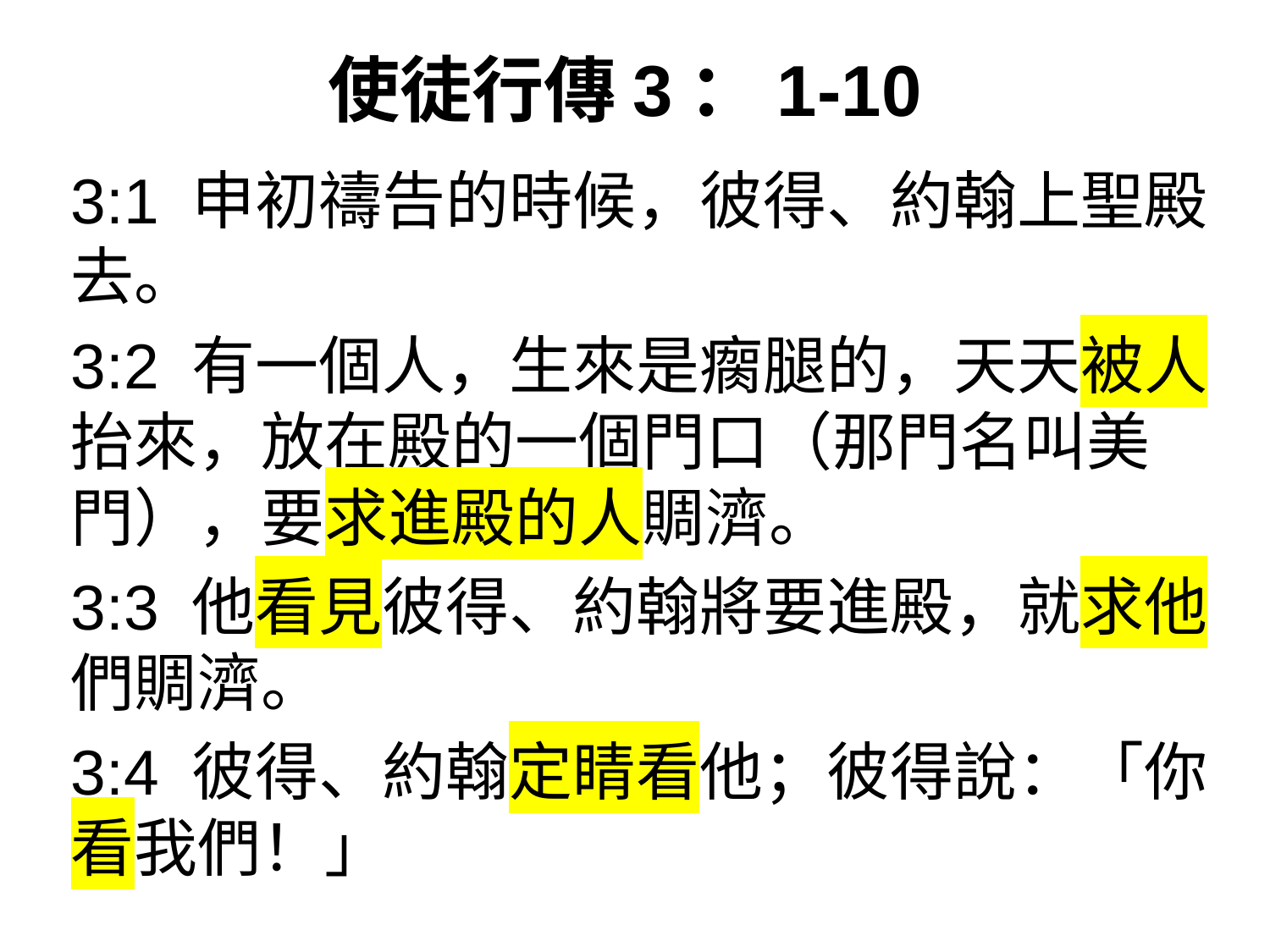

# 使徒行傳3：1-10
3:1 申初禱告的時候，彼得、約翰上聖殿去。
3:2 有一個人，生來是瘸腿的，天天被人抬來，放在殿的一個門口（那門名叫美門），要求進殿的人賙濟。
3:3 他看見彼得、約翰將要進殿，就求他們賙濟。
3:4 彼得、約翰定睛看他；彼得說：「你看我們！」